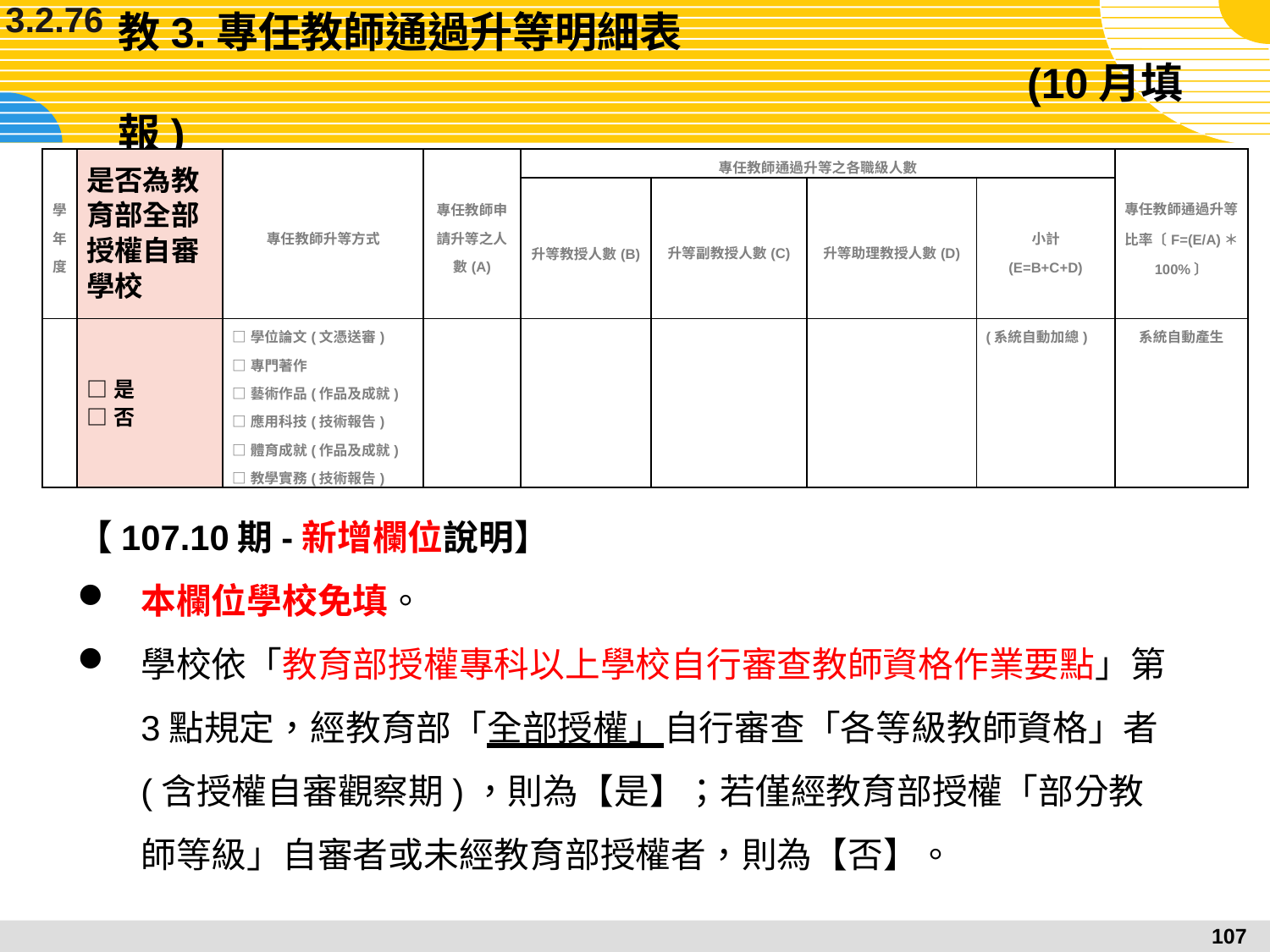

3.2.76
# 教3.專任教師通過升等明細表 (10月填報)
| 學年度 | 是否為教育部全部授權自審學校 | 專任教師升等方式 | 專任教師申請升等之人數(A) | 專任教師通過升等之各職級人數 |  |  |  | 專任教師通過升等比率〔F=(E/A)＊100%〕 |
| --- | --- | --- | --- | --- | --- | --- | --- | --- |
|  |  |  |  | 升等教授人數(B) | 升等副教授人數(C) | 升等助理教授人數(D) | 小計 (E=B+C+D) |  |
|  | □是 □否 | □學位論文(文憑送審) □專門著作 □藝術作品(作品及成就) □應用科技(技術報告) □體育成就(作品及成就) □教學實務(技術報告) |  |  |  |  | (系統自動加總) | 系統自動產生 |
【107.10期-新增欄位說明】
本欄位學校免填。
學校依「教育部授權專科以上學校自行審查教師資格作業要點」第3點規定，經教育部「全部授權」自行審查「各等級教師資格」者(含授權自審觀察期)，則為【是】；若僅經教育部授權「部分教師等級」自審者或未經教育部授權者，則為【否】。